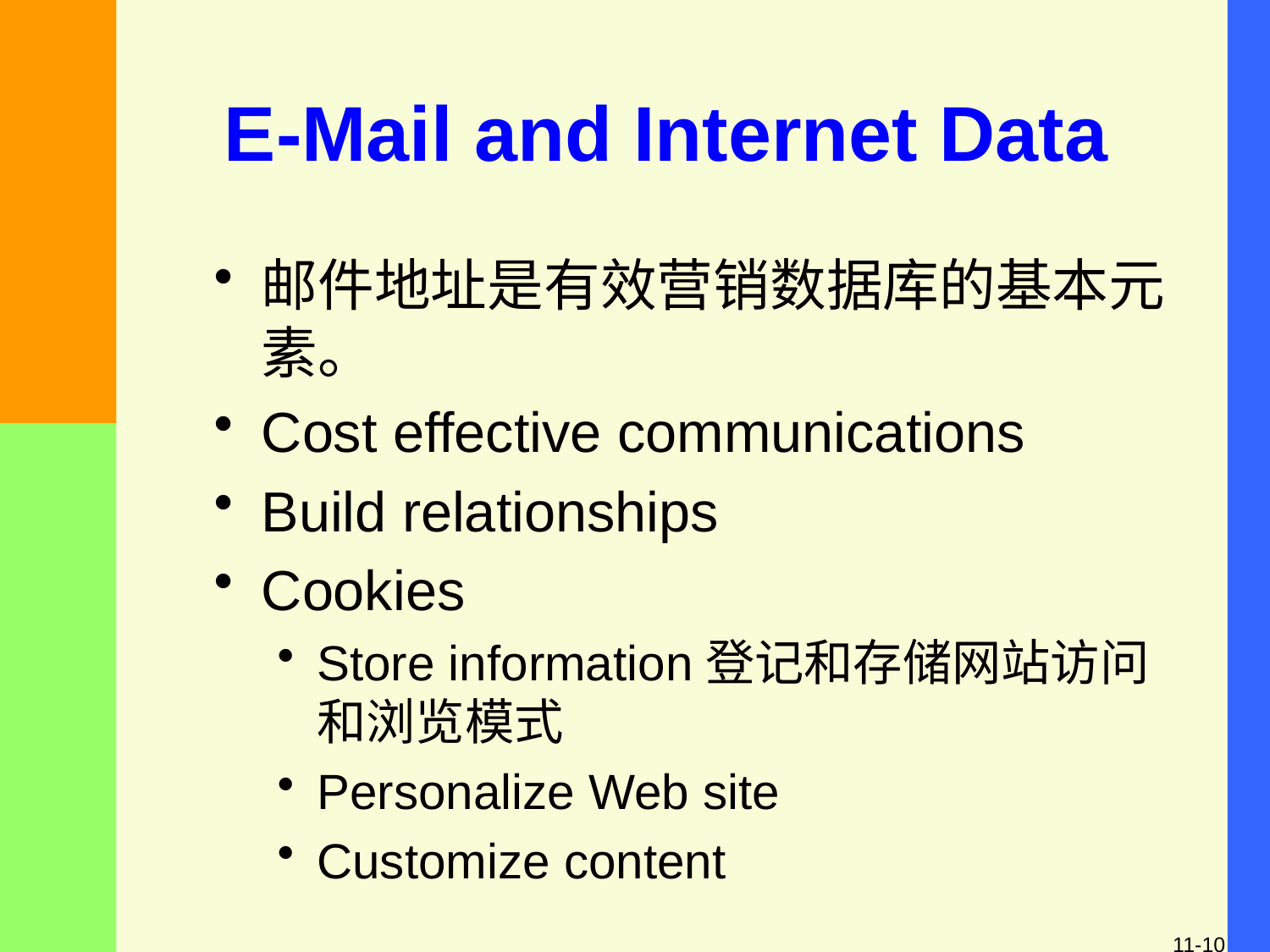

# E-Mail and Internet Data
邮件地址是有效营销数据库的基本元素。
Cost effective communications
Build relationships
Cookies
Store information登记和存储网站访问和浏览模式
Personalize Web site
Customize content

11-10